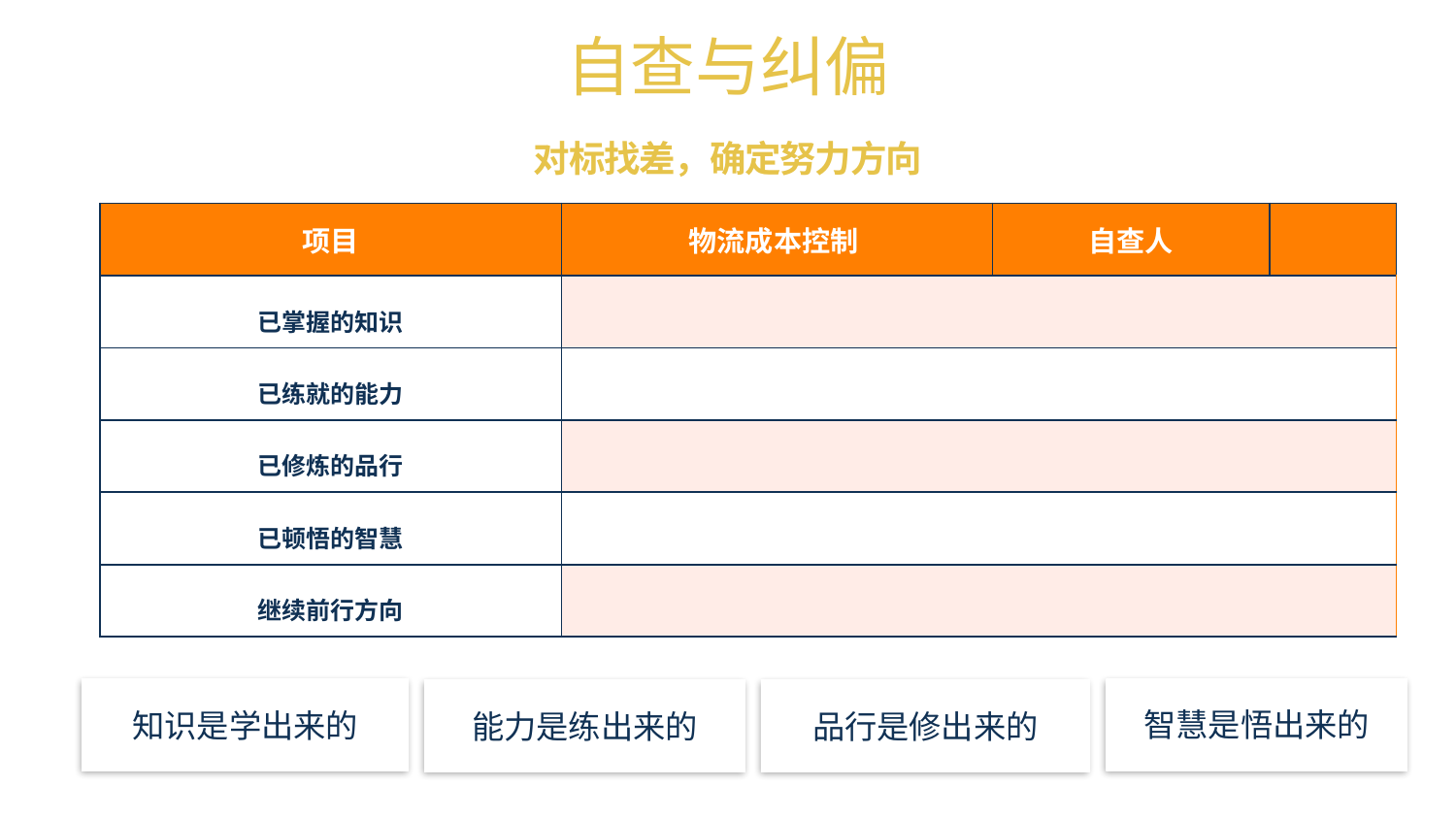

# 自查与纠偏
对标找差，确定努力方向
| 项目 | 物流成本控制 | 自查人 |  |
| --- | --- | --- | --- |
| 已掌握的知识 |  |  |  |
| 已练就的能力 |  |  |  |
| 已修炼的品行 |  |  |  |
| 已顿悟的智慧 |  |  |  |
| 继续前行方向 |  |  |  |
知识是学出来的
能力是练出来的
品行是修出来的
智慧是悟出来的